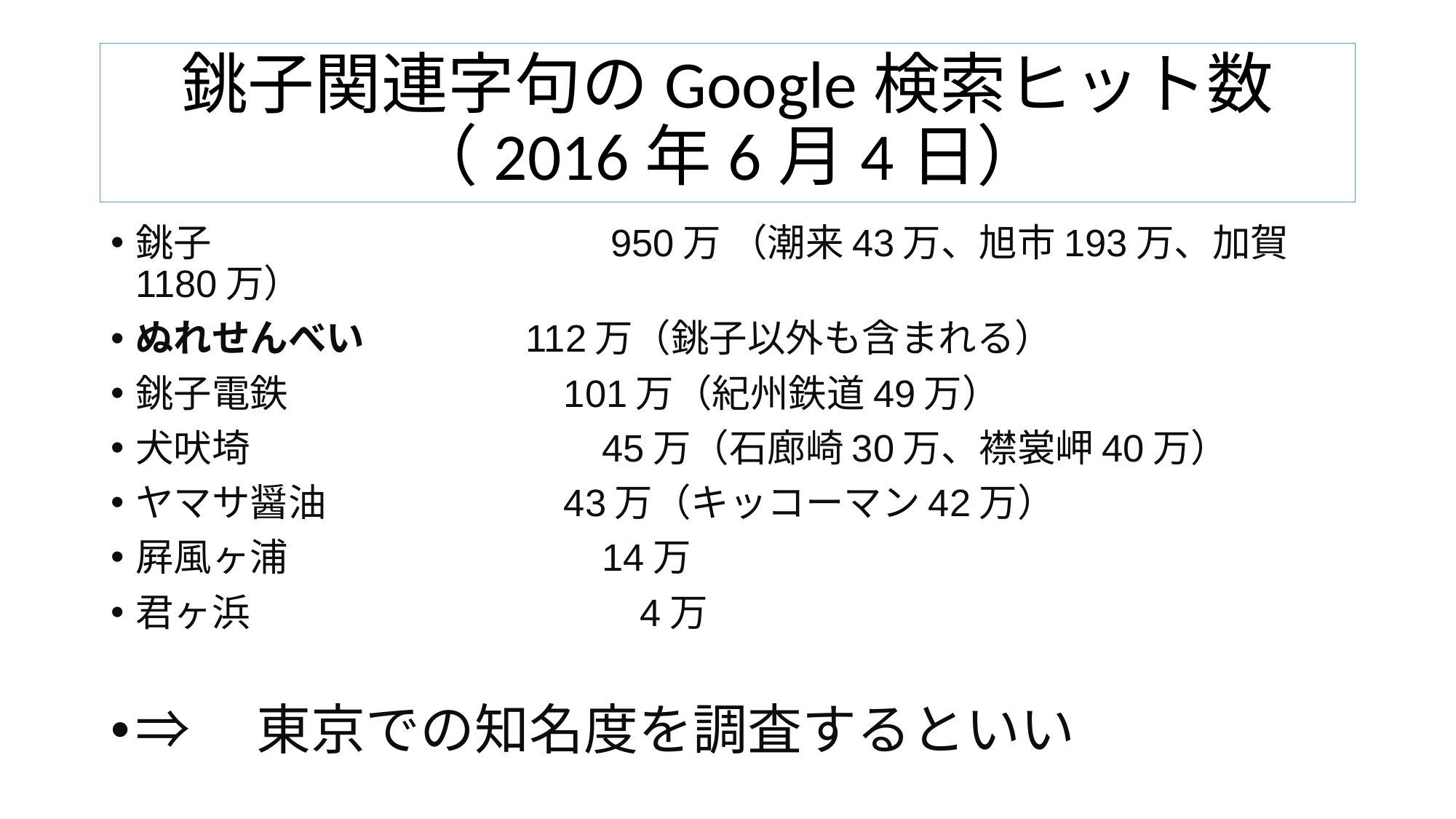

# 銚子関連字句のGoogle検索ヒット数 （2016年6月4日）
銚子　　　　　　　　　 　950万 （潮来43万、旭市193万、加賀1180万）
ぬれせんべい　　　　112万（銚子以外も含まれる）
銚子電鉄　　　　　　　101万（紀州鉄道49万）
犬吠埼　　　　　　　　　45万（石廊崎30万、襟裳岬40万）
ヤマサ醤油　　　　　　43万（キッコーマン42万）
屛風ヶ浦　　　　　　　　14万
君ヶ浜　　　　　　　　　　4万

⇒　東京での知名度を調査するといい